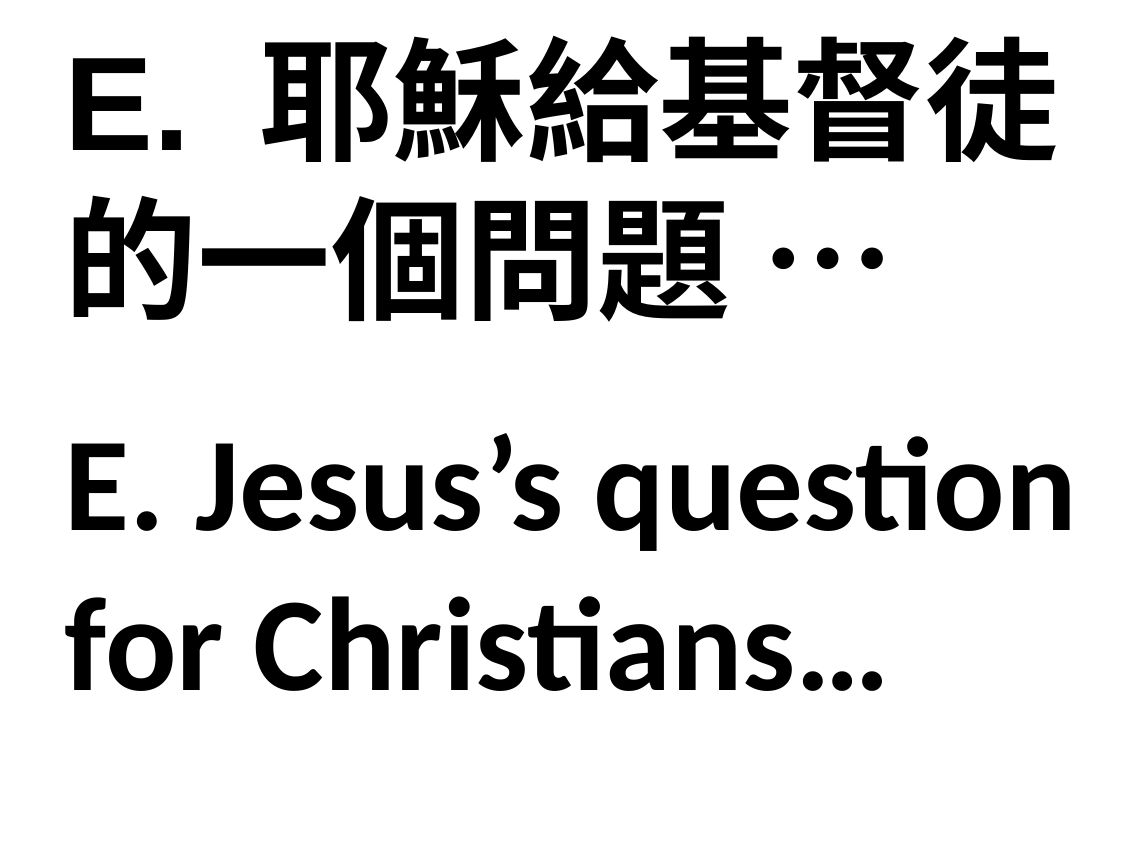

E. 耶穌給基督徒的一個問題 …

E. Jesus’s question for Christians…